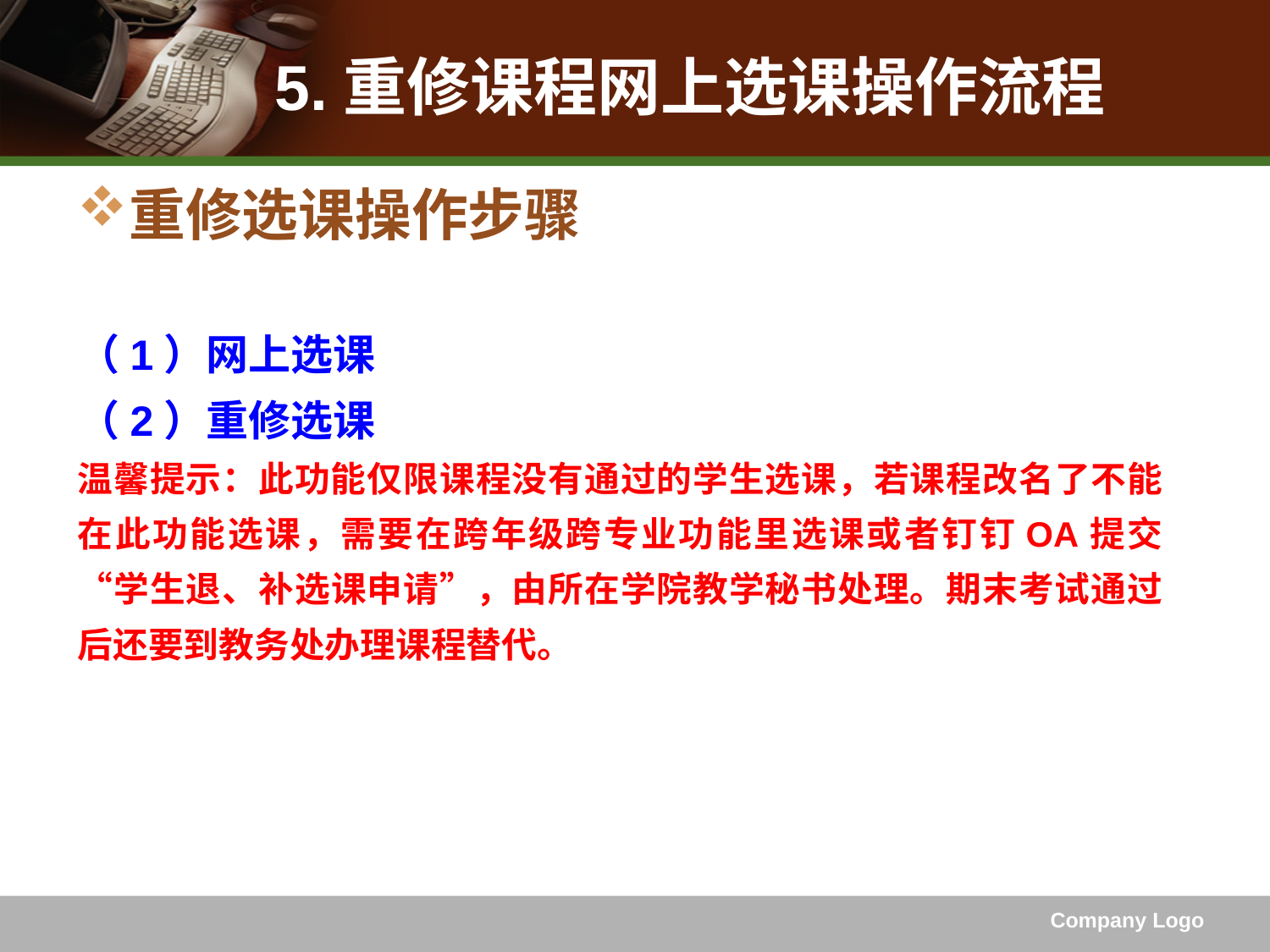

# 5.重修课程网上选课操作流程
重修选课操作步骤

（1）网上选课
（2）重修选课
温馨提示：此功能仅限课程没有通过的学生选课，若课程改名了不能在此功能选课，需要在跨年级跨专业功能里选课或者钉钉OA提交“学生退、补选课申请”，由所在学院教学秘书处理。期末考试通过后还要到教务处办理课程替代。

Company Logo